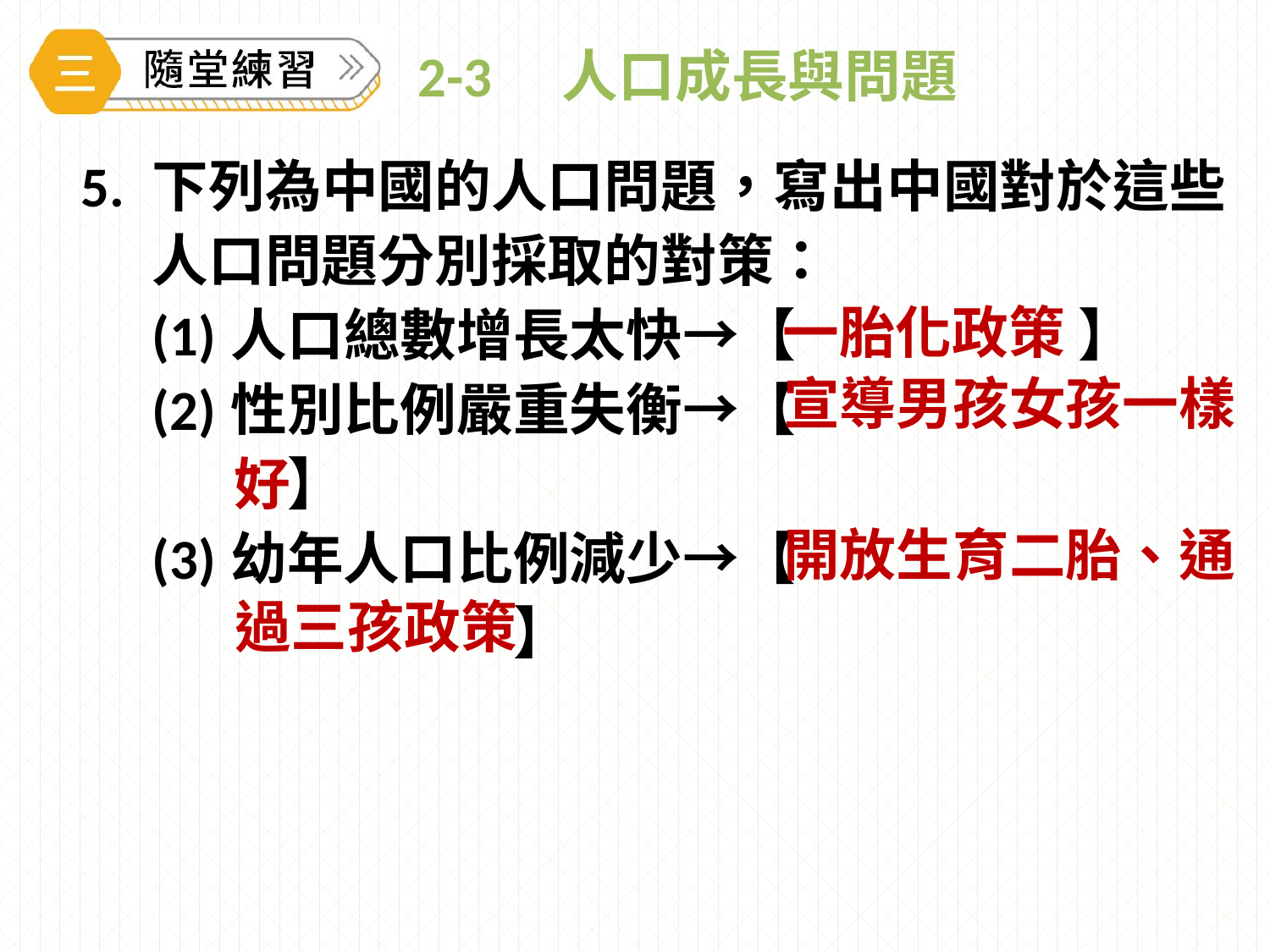

# 2-3　人口成長與問題
5.	下列為中國的人口問題，寫出中國對於這些人口問題分別採取的對策：
(1)	人口總數增長太快→【　　　　　】
(2)	性別比例嚴重失衡→【
　】
(3)	幼年人口比例減少→【
　　　　　】
一胎化政策
宣導男孩女孩一樣
好
開放生育二胎、通
過三孩政策